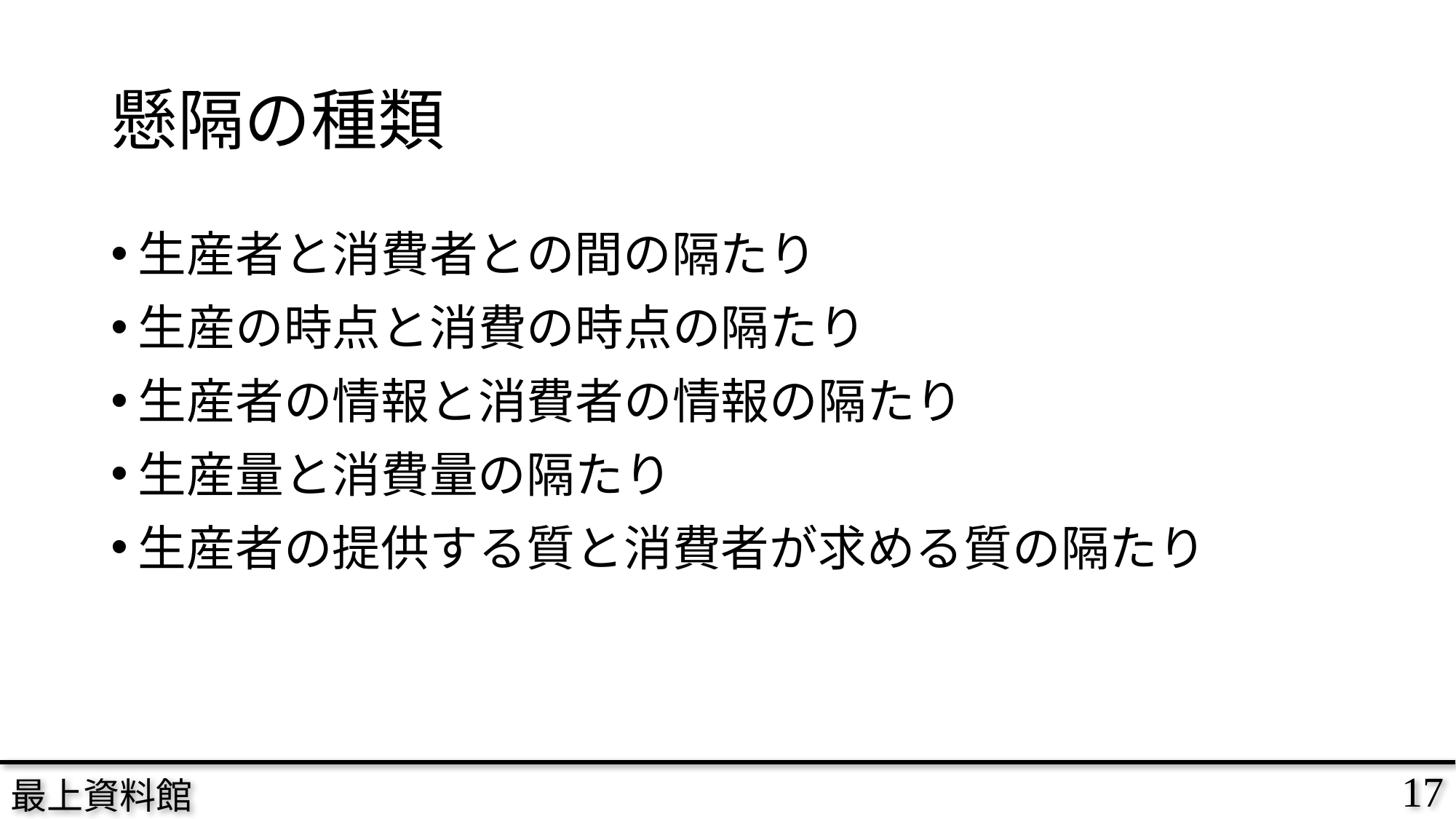

# 懸隔の種類
生産者と消費者との間の隔たり
生産の時点と消費の時点の隔たり
生産者の情報と消費者の情報の隔たり
生産量と消費量の隔たり
生産者の提供する質と消費者が求める質の隔たり